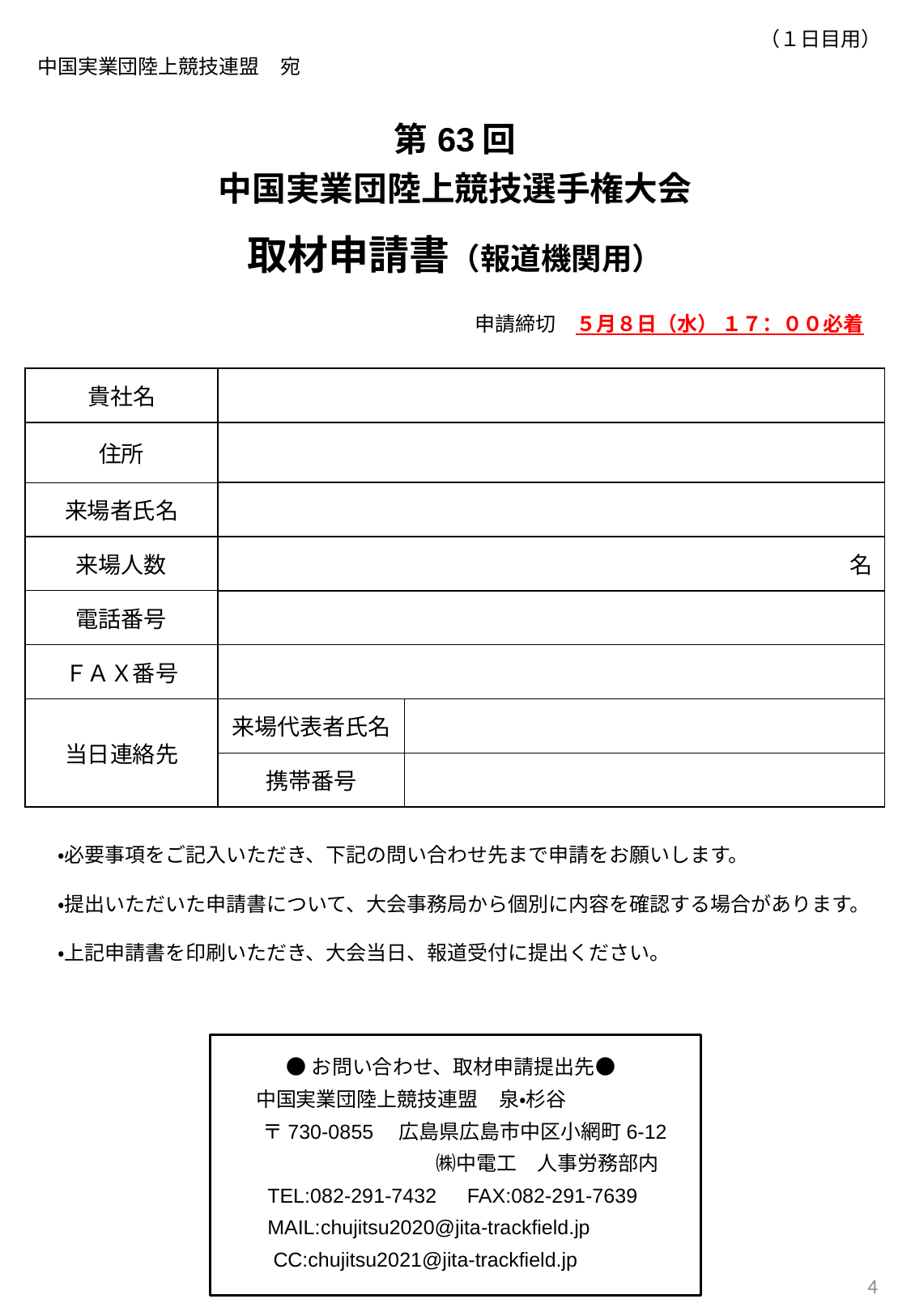

（１日目用）
| 中国実業団陸上競技連盟　宛 |  |  |  |
| --- | --- | --- | --- |
| 第63回 中国実業団陸上競技選手権大会 |  |  |  |
| 取材申請書（報道機関用） |  |  |  |
| 貴社名 |  |  |  |
| 住所 |  |  |  |
| 来場者氏名 |  |  |  |
| 来場人数 | 名 |  |  |
| 電話番号 |  |  |  |
| ＦＡＸ番号 |  |  |  |
| 当日連絡先 | 来場代表者氏名 |  |  |
|  | 携帯番号 |  |  |
申請締切　５月８日（水） １７：００必着
　・必要事項をご記入いただき、下記の問い合わせ先まで申請をお願いします。
　・提出いただいた申請書について、大会事務局から個別に内容を確認する場合があります。
　・上記申請書を印刷いただき、大会当日、報道受付に提出ください。

●お問い合わせ、取材申請提出先●
　   中国実業団陸上競技連盟　泉・杉谷
　　〒730-0855　広島県広島市中区小網町6-12
      　　　　　　　　　㈱中電工　人事労務部内
　　TEL:082-291-7432　FAX:082-291-7639
　　MAIL:chujitsu2020@jita-trackfield.jp
         CC:chujitsu2021@jita-trackfield.jp
4